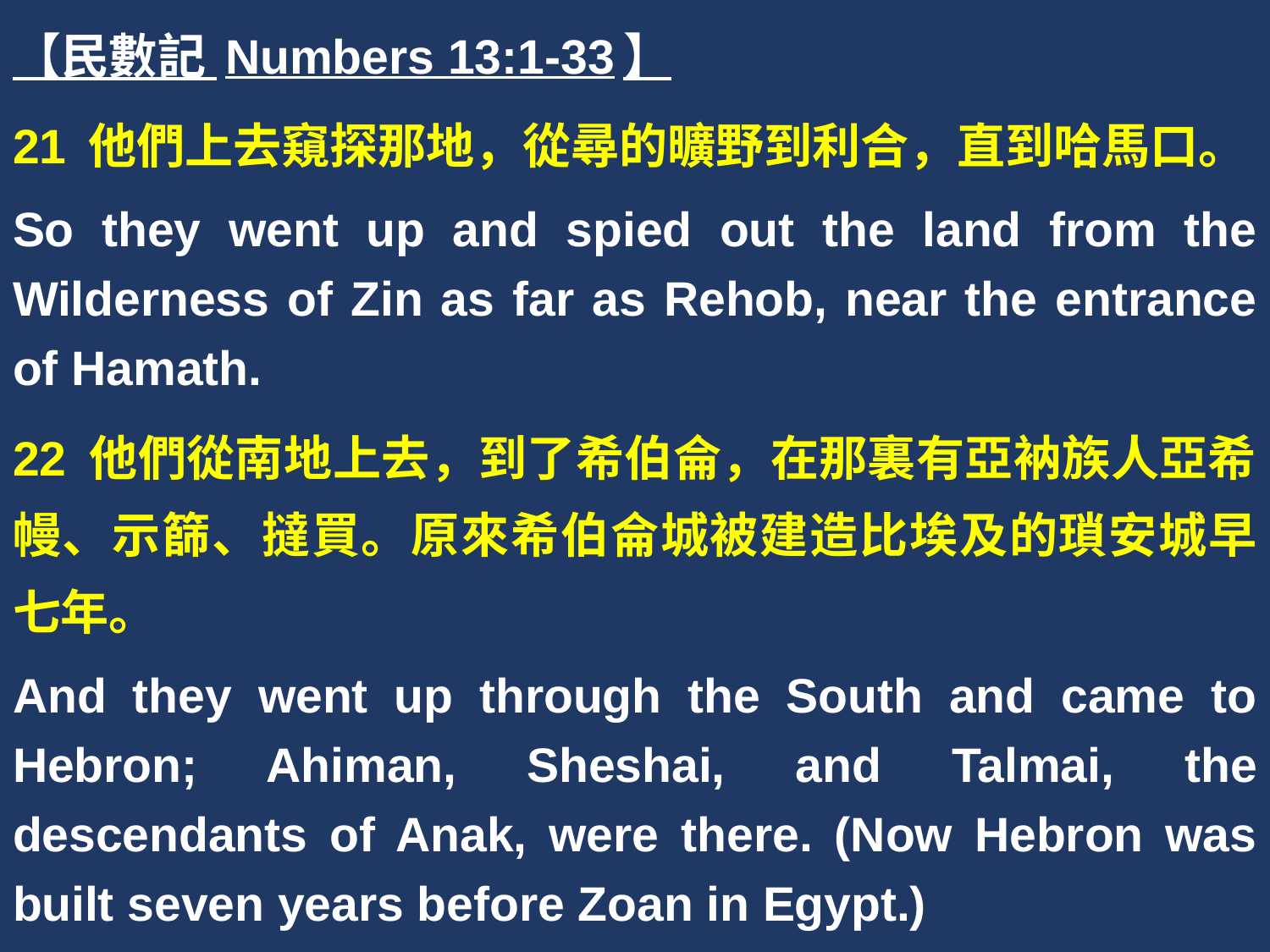

【民數記 Numbers 13:1-33】
21 他們上去窺探那地，從尋的曠野到利合，直到哈馬口。
So they went up and spied out the land from the Wilderness of Zin as far as Rehob, near the entrance of Hamath.
22 他們從南地上去，到了希伯侖，在那裏有亞衲族人亞希幔、示篩、撻買。原來希伯侖城被建造比埃及的瑣安城早七年。
And they went up through the South and came to Hebron; Ahiman, Sheshai, and Talmai, the descendants of Anak, were there. (Now Hebron was built seven years before Zoan in Egypt.)